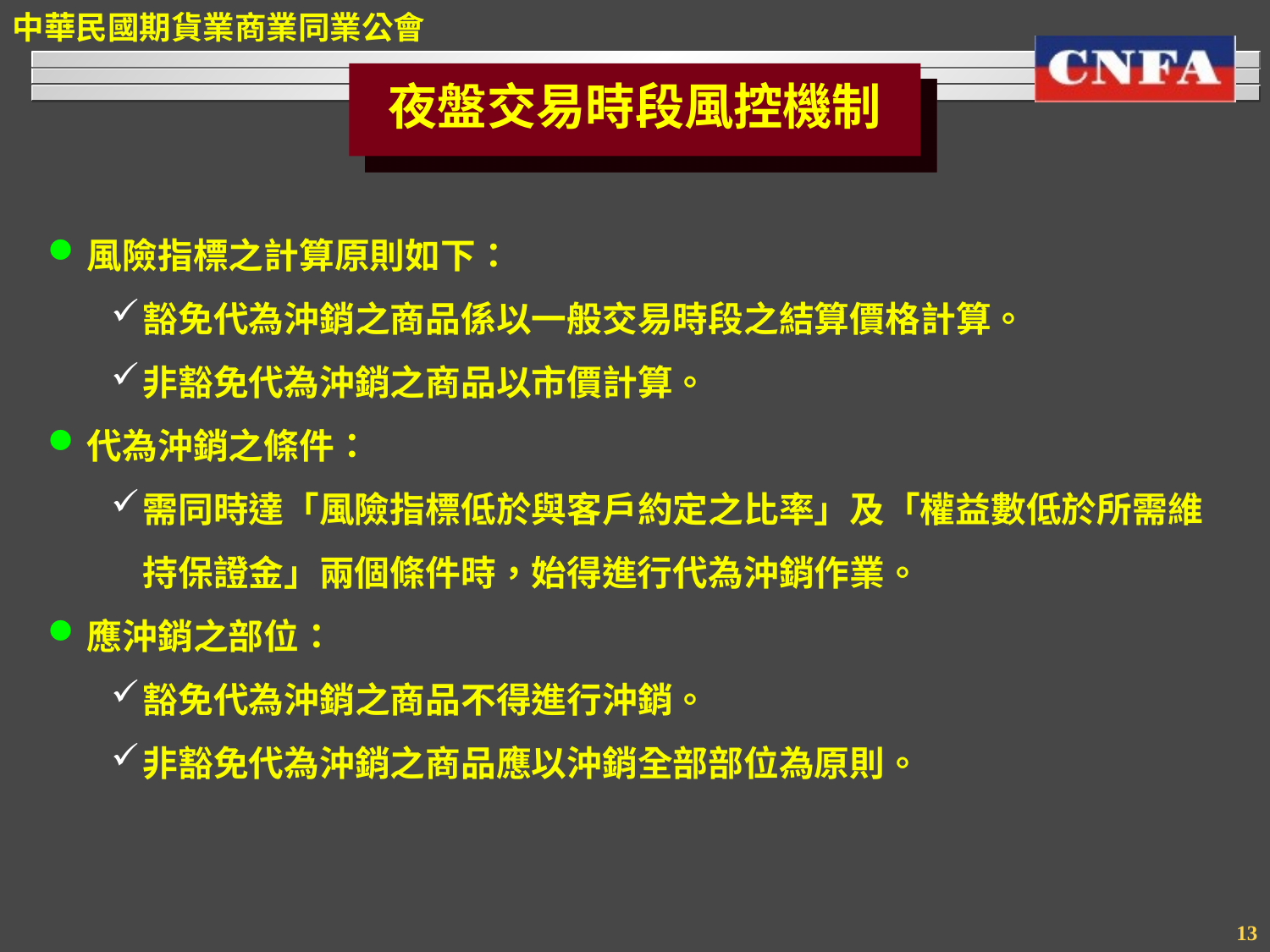

夜盤交易時段風控機制
風險指標之計算原則如下：
豁免代為沖銷之商品係以一般交易時段之結算價格計算。
非豁免代為沖銷之商品以市價計算。
代為沖銷之條件：
需同時達「風險指標低於與客戶約定之比率」及「權益數低於所需維持保證金」兩個條件時，始得進行代為沖銷作業。
應沖銷之部位：
豁免代為沖銷之商品不得進行沖銷。
非豁免代為沖銷之商品應以沖銷全部部位為原則。